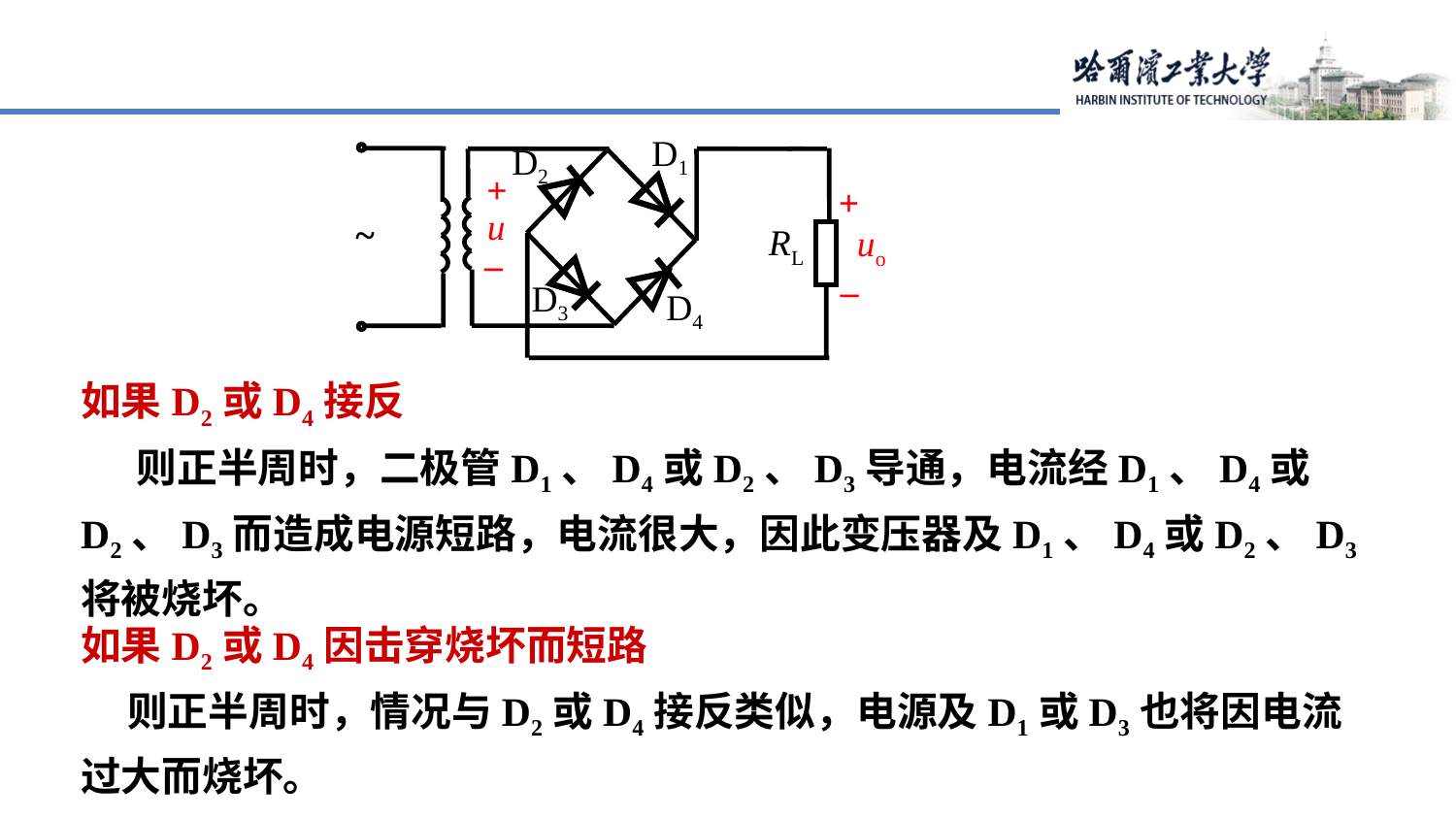

D1
D2

+

+

u
~
RL
uo

_

_

 D3
D4
如果D2或D4接反
     则正半周时，二极管D1、D4或D2、D3导通，电流经D1、D4或D2、D3而造成电源短路，电流很大，因此变压器及D1、D4或D2、D3将被烧坏。
如果D2或D4因击穿烧坏而短路
    则正半周时，情况与D2或D4接反类似，电源及D1或D3也将因电流过大而烧坏。